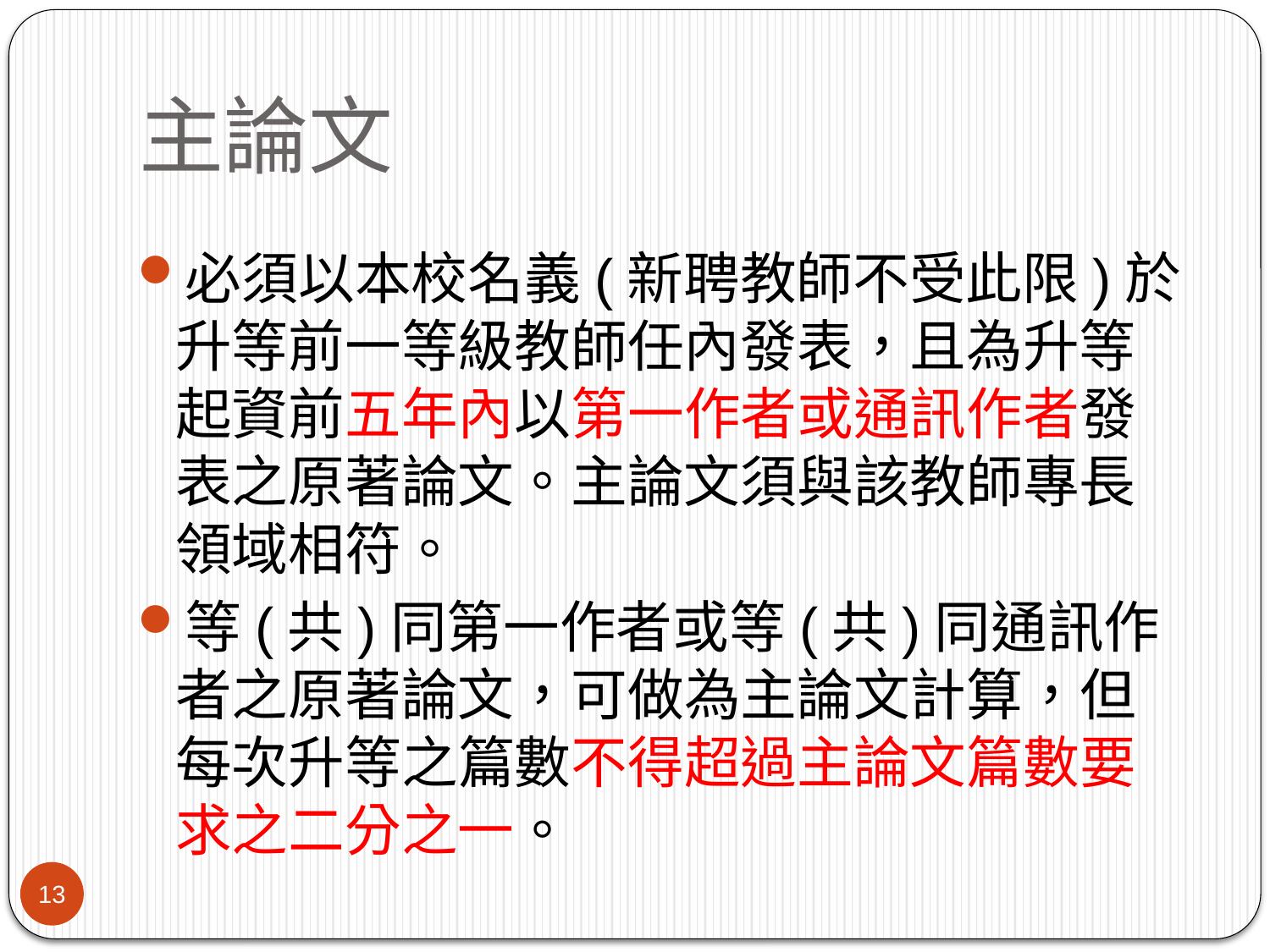

# 主論文
必須以本校名義(新聘教師不受此限)於升等前一等級教師任內發表，且為升等起資前五年內以第一作者或通訊作者發表之原著論文。主論文須與該教師專長領域相符。
等(共)同第一作者或等(共)同通訊作者之原著論文，可做為主論文計算，但每次升等之篇數不得超過主論文篇數要求之二分之一。
13